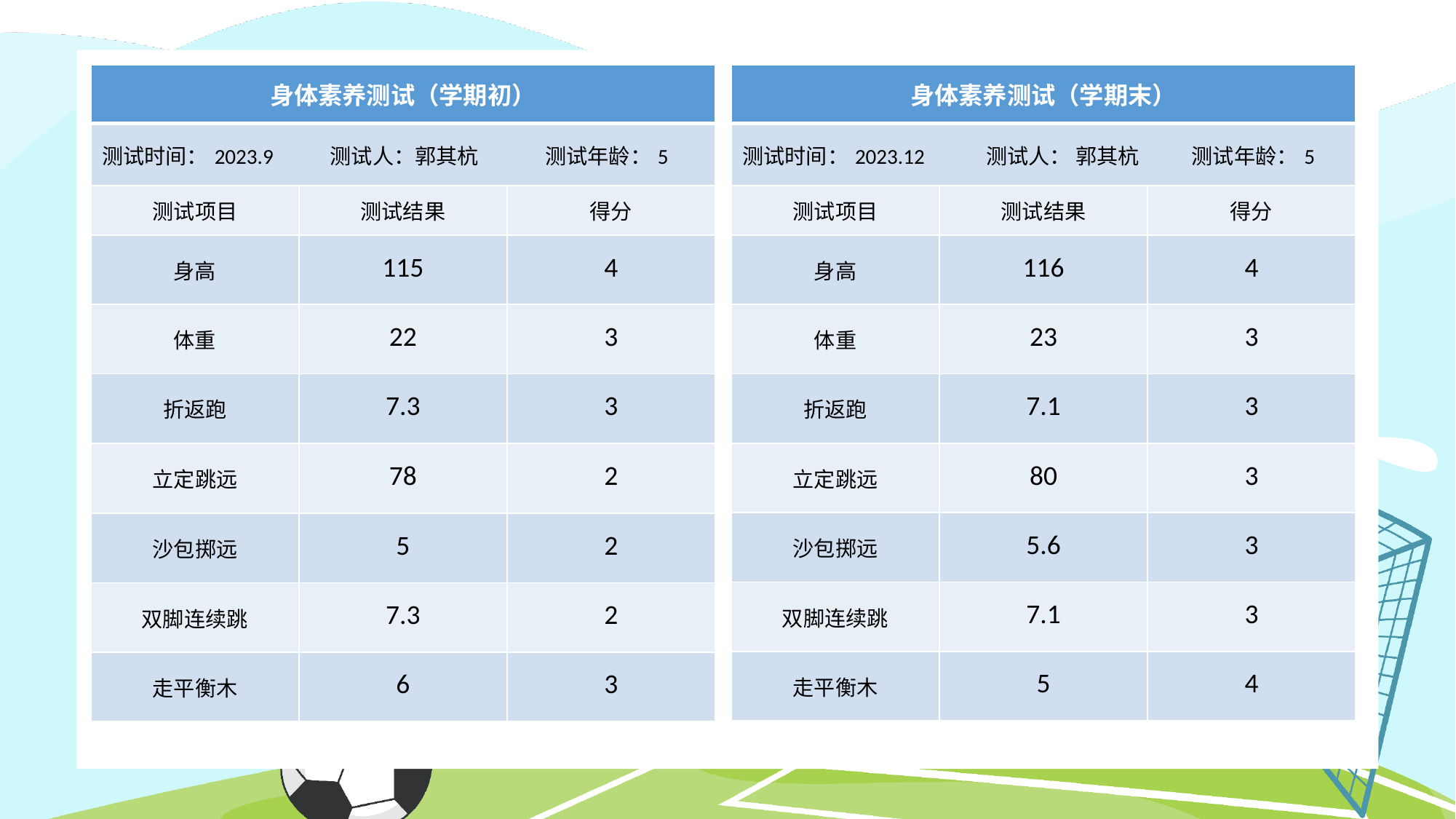

| 身体素养测试（学期初） |  |  |
| --- | --- | --- |
| 测试时间：2023.9 测试人：郭其杭 测试年龄：5 |  |  |
| 测试项目 | 测试结果 | 得分 |
| 身高 | 115 | 4 |
| 体重 | 22 | 3 |
| 折返跑 | 7.3 | 3 |
| 立定跳远 | 78 | 2 |
| 沙包掷远 | 5 | 2 |
| 双脚连续跳 | 7.3 | 2 |
| 走平衡木 | 6 | 3 |
| 身体素养测试（学期末） |  |  |
| --- | --- | --- |
| 测试时间：2023.12 测试人： 郭其杭 测试年龄：5 |  |  |
| 测试项目 | 测试结果 | 得分 |
| 身高 | 116 | 4 |
| 体重 | 23 | 3 |
| 折返跑 | 7.1 | 3 |
| 立定跳远 | 80 | 3 |
| 沙包掷远 | 5.6 | 3 |
| 双脚连续跳 | 7.1 | 3 |
| 走平衡木 | 5 | 4 |